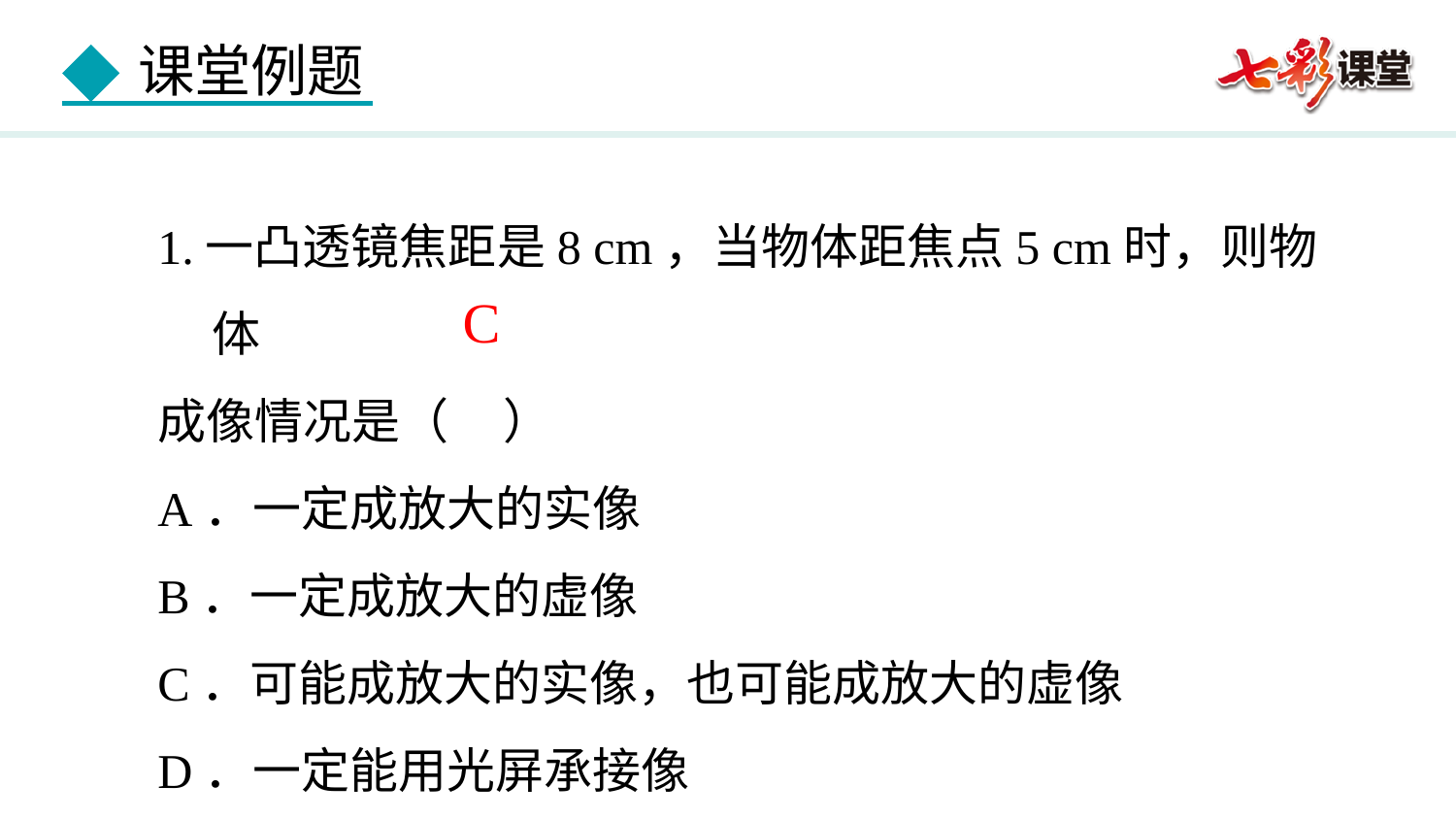

1.一凸透镜焦距是8 cm，当物体距焦点5 cm时，则物体
成像情况是（     ）
A．一定成放大的实像
B．一定成放大的虚像
C．可能成放大的实像，也可能成放大的虚像
D．一定能用光屏承接像
C